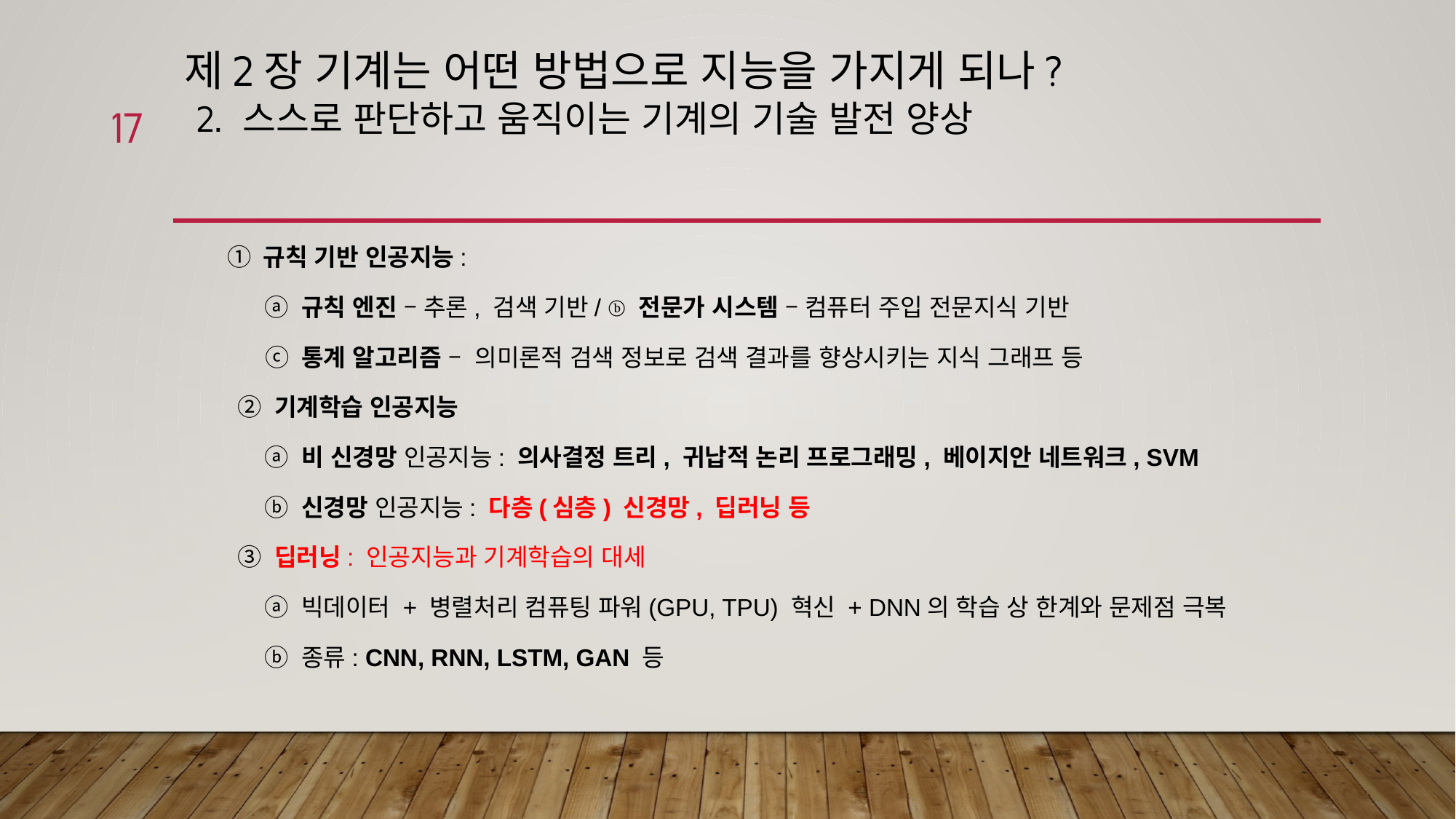

# 제2장 기계는 어떤 방법으로 지능을 가지게 되나? 2. 스스로 판단하고 움직이는 기계의 기술 발전 양상
17
        ① 규칙 기반 인공지능:
            ⓐ 규칙 엔진 – 추론, 검색 기반/ ⓑ 전문가 시스템 – 컴퓨터 주입 전문지식 기반
            ⓒ 통계 알고리즘 –  의미론적 검색 정보로 검색 결과를 향상시키는 지식 그래프 등
        ② 기계학습 인공지능
            ⓐ 비 신경망 인공지능: 의사결정 트리, 귀납적 논리 프로그래밍, 베이지안 네트워크, SVM
            ⓑ 신경망 인공지능: 다층(심층) 신경망, 딥러닝 등
        ③ 딥러닝: 인공지능과 기계학습의 대세
            ⓐ 빅데이터 + 병렬처리 컴퓨팅 파워(GPU, TPU) 혁신 + DNN의 학습 상 한계와 문제점 극복
            ⓑ 종류: CNN, RNN, LSTM, GAN 등